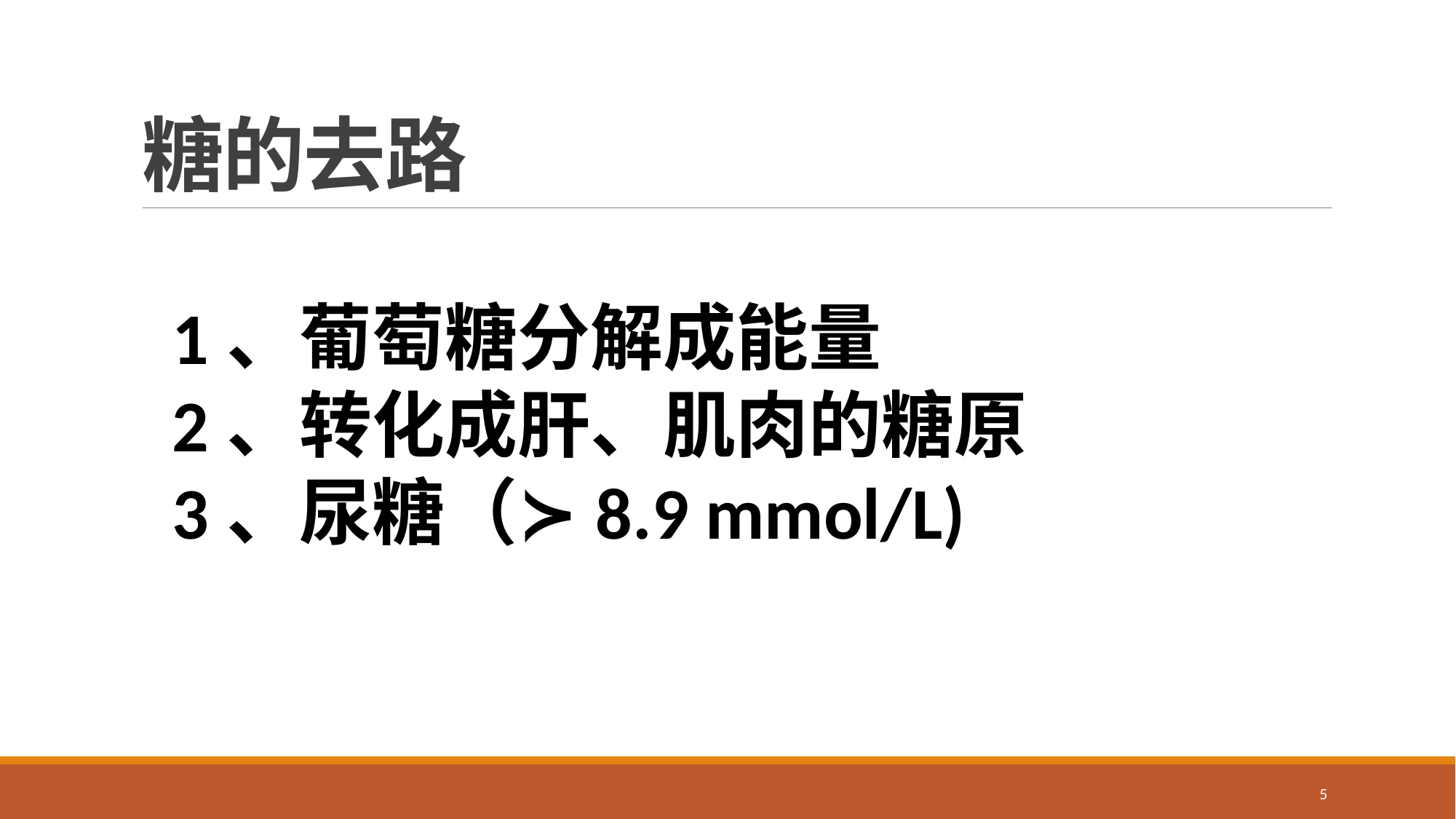

# 糖的去路
1、葡萄糖分解成能量
2、转化成肝、肌肉的糖原
3、尿糖（≻8.9 mmol/L)
5